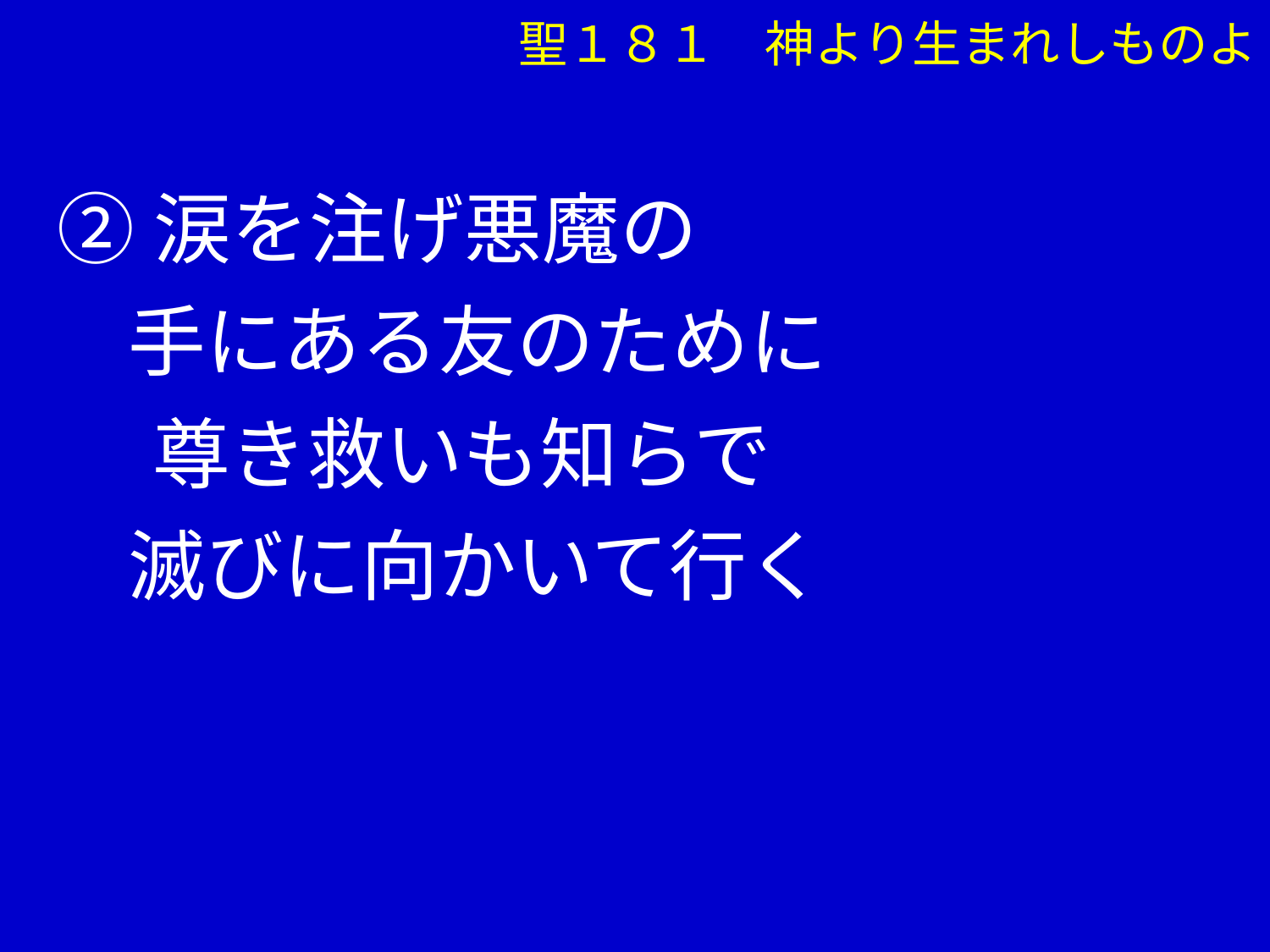

聖１８１　神より生まれしものよ

②涙を注げ悪魔の
   手にある友のために
　 尊き救いも知らで
   滅びに向かいて行く